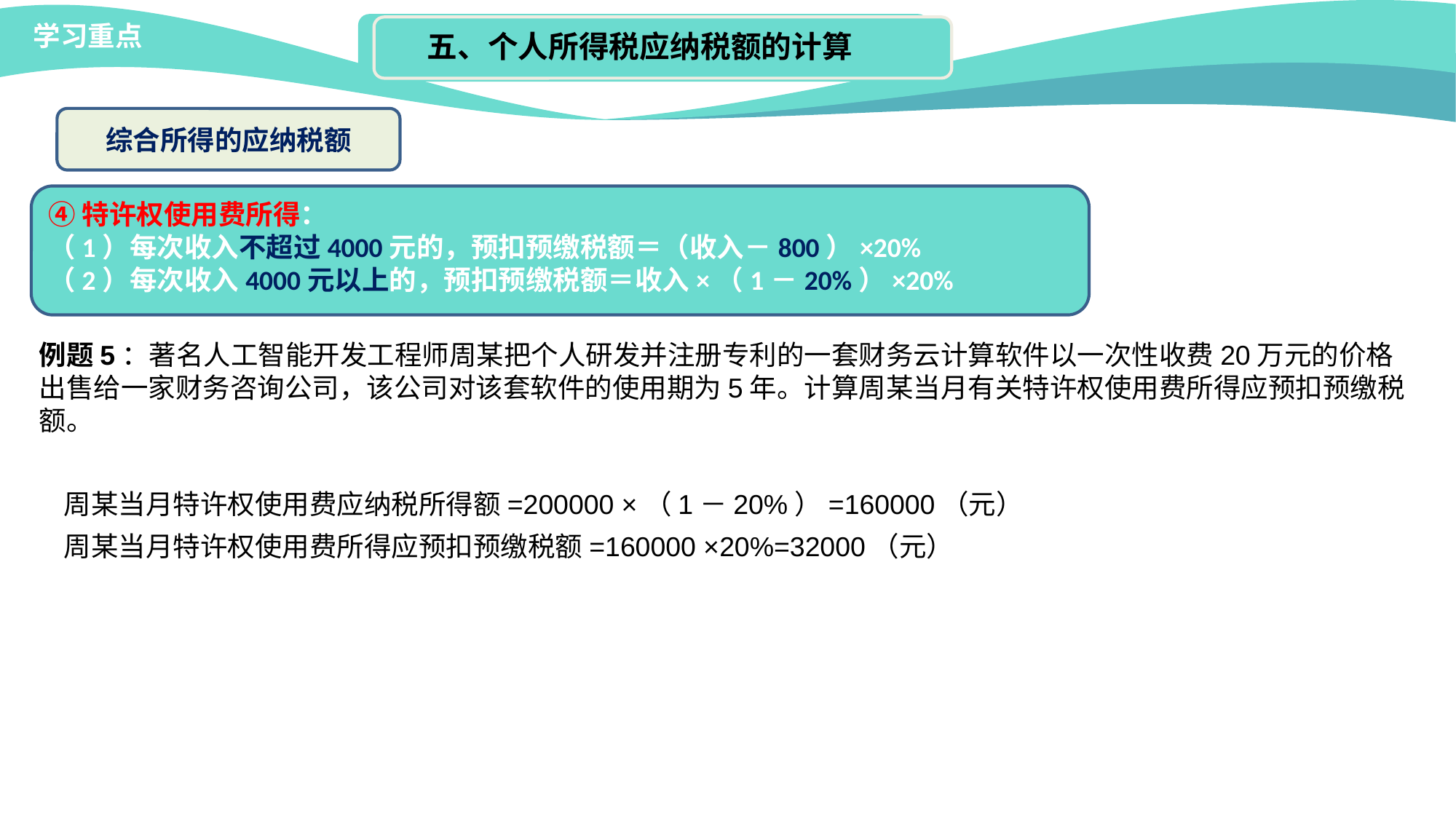

学习重点

五、个人所得税应纳税额的计算
综合所得的应纳税额
④特许权使用费所得：
（1）每次收入不超过4000元的，预扣预缴税额＝（收入－800）×20%
（2）每次收入4000元以上的，预扣预缴税额＝收入×（1－20%）×20%

例题5：著名人工智能开发工程师周某把个人研发并注册专利的一套财务云计算软件以一次性收费20万元的价格出售给一家财务咨询公司，该公司对该套软件的使用期为5年。计算周某当月有关特许权使用费所得应预扣预缴税额。

   周某当月特许权使用费应纳税所得额=200000 ×（1－20%）=160000（元）
   周某当月特许权使用费所得应预扣预缴税额=160000 ×20%=32000（元）